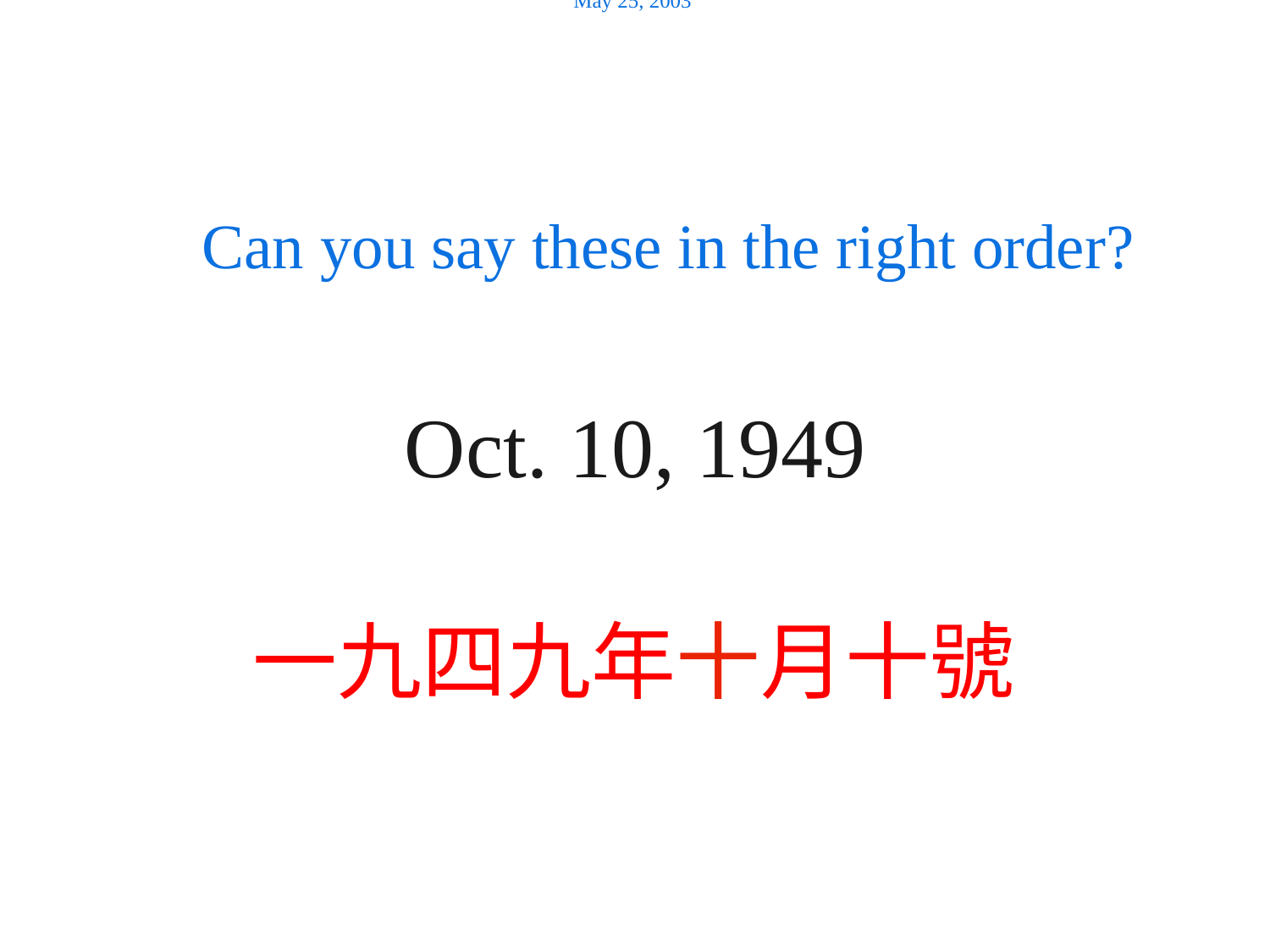

May 25, 2003
# Order of Time Words
 Can you say these in the right order?
  Oct. 10, 1949
 一九四九年十月十號